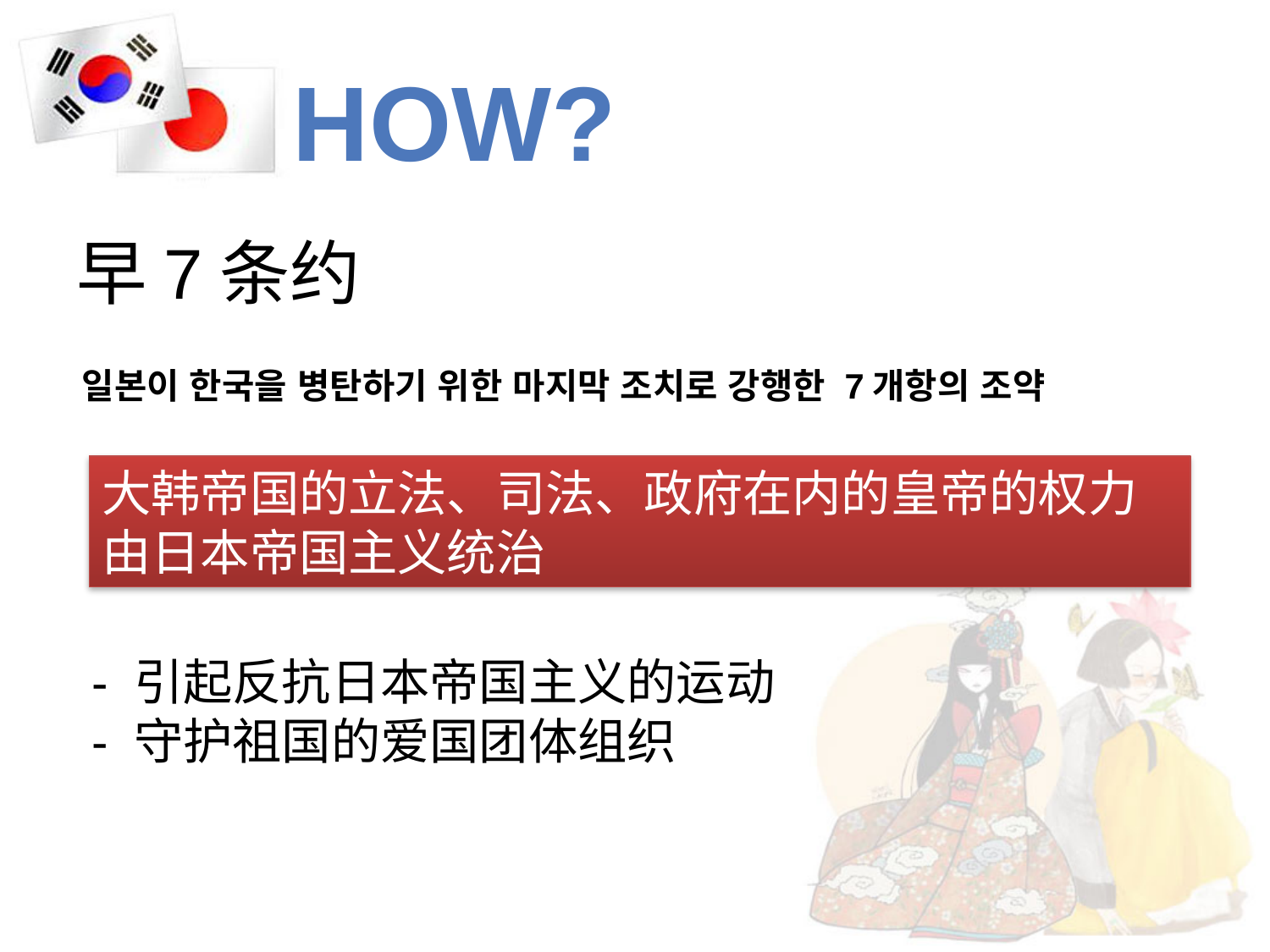

# how?
早7条约
정미 7조약
일본이 한국을 병탄하기 위한 마지막 조치로 강행한 7개항의 조약
大韩帝国的立法、司法、政府在内的皇帝的权力由日本帝国主义统治
- 引起反抗日本帝国主义的运动
- 守护祖国的爱国团体组织